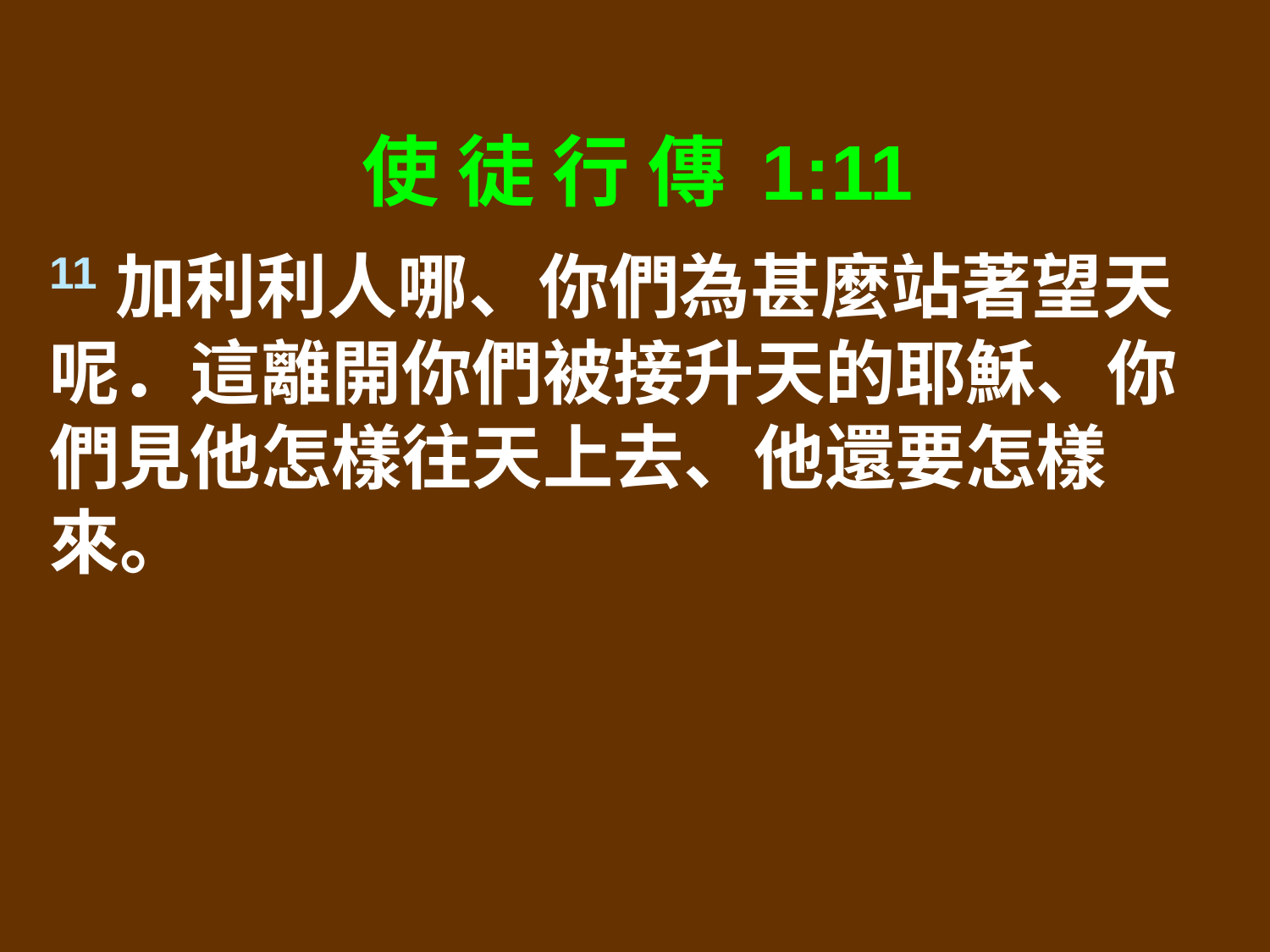

使 徒 行 傳 1:11
11加利利人哪、你們為甚麼站著望天呢．這離開你們被接升天的耶穌、你們見他怎樣往天上去、他還要怎樣來。